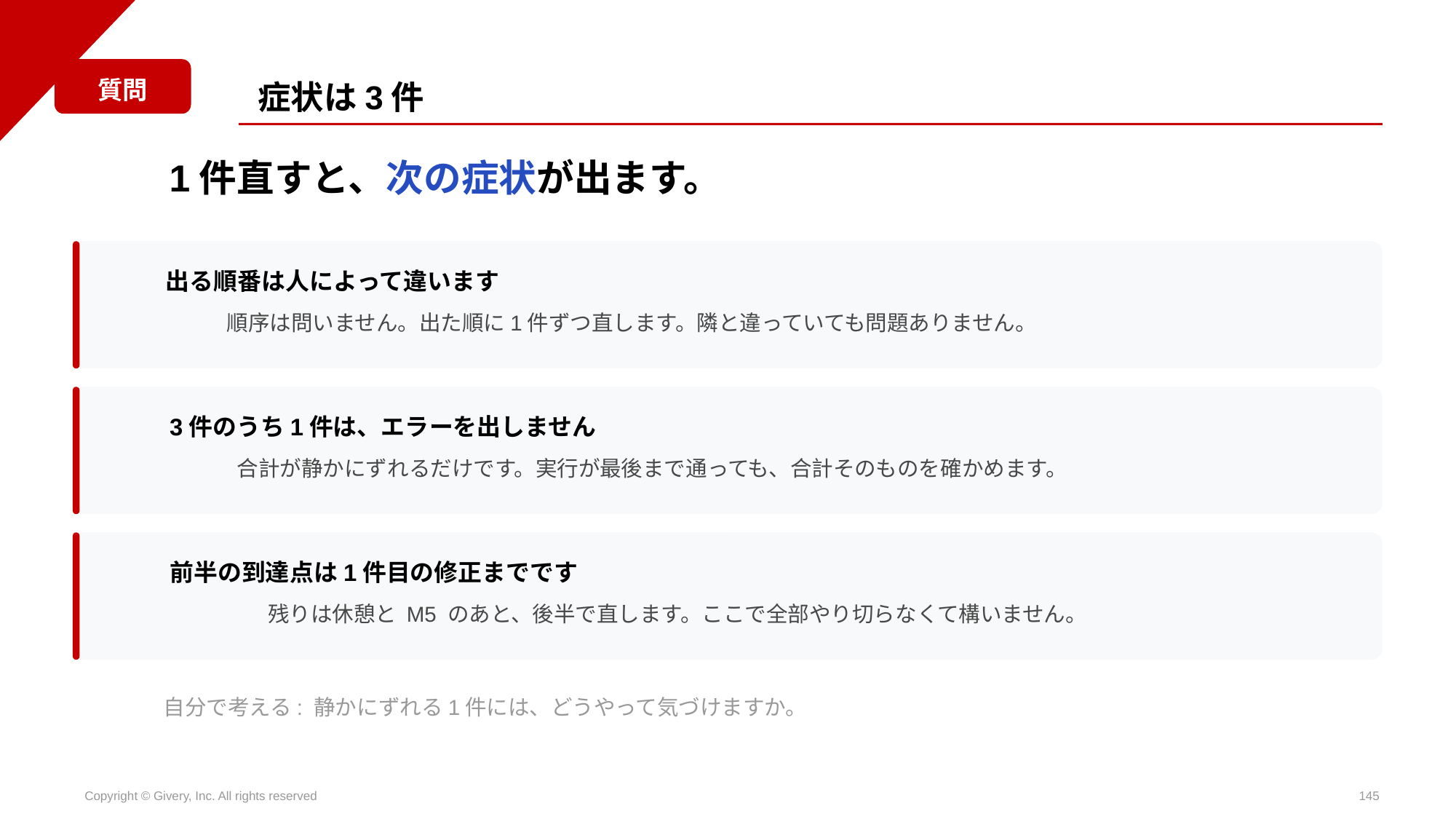

質問
症状は3件

1件直すと、次の症状が出ます。

出る順番は人によって違います
順序は問いません。出た順に1件ずつ直します。隣と違っていても問題ありません。

3件のうち1件は、エラーを出しません
合計が静かにずれるだけです。実行が最後まで通っても、合計そのものを確かめます。

前半の到達点は1件目の修正までです
残りは休憩と M5 のあと、後半で直します。ここで全部やり切らなくて構いません。
自分で考える: 静かにずれる1件には、どうやって気づけますか。
Copyright © Givery, Inc. All rights reserved
145